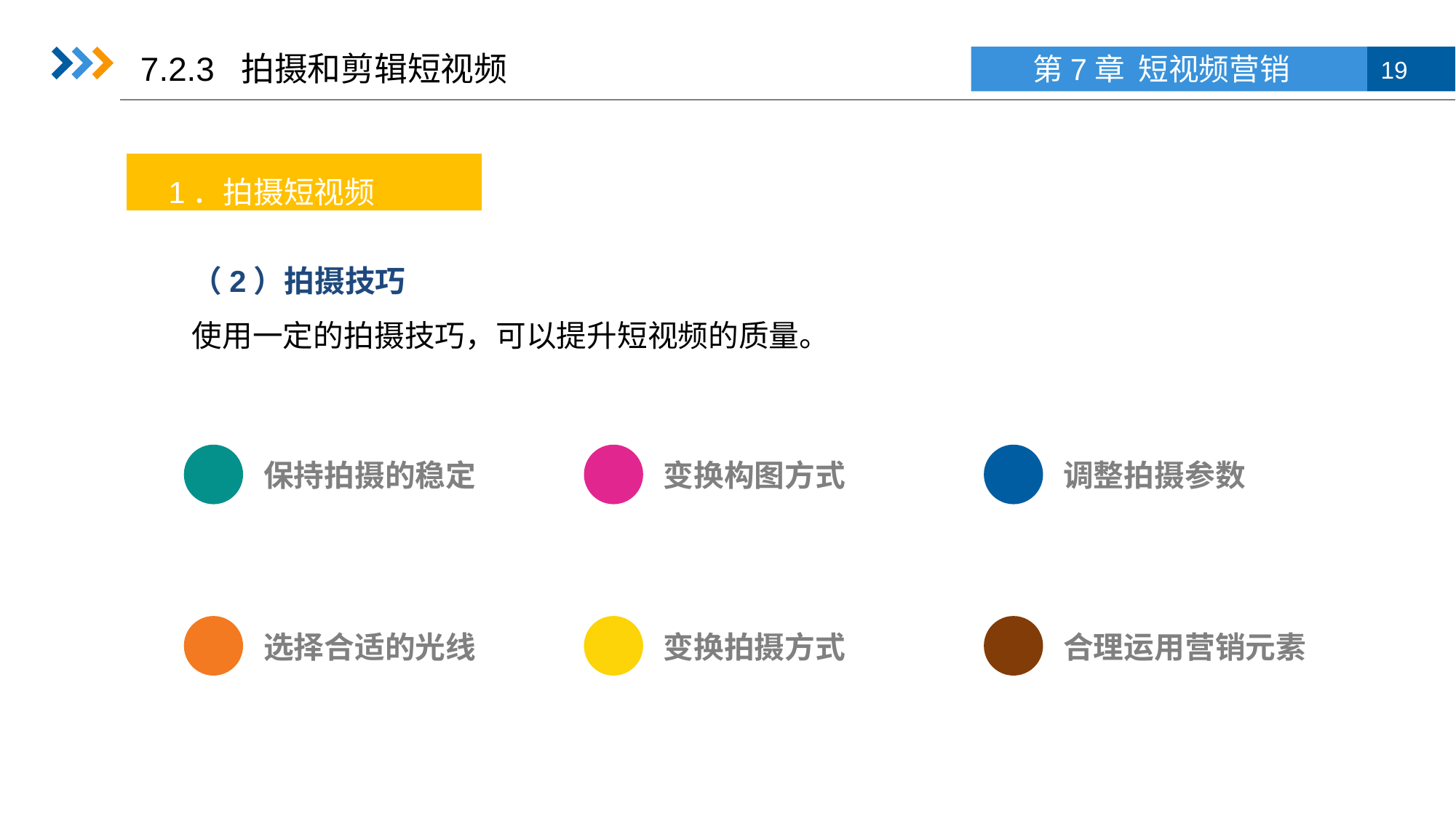

7.2.3  拍摄和剪辑短视频
1．拍摄短视频
（2）拍摄技巧
使用一定的拍摄技巧，可以提升短视频的质量。
保持拍摄的稳定
变换构图方式
调整拍摄参数

选择合适的光线
变换拍摄方式
合理运用营销元素